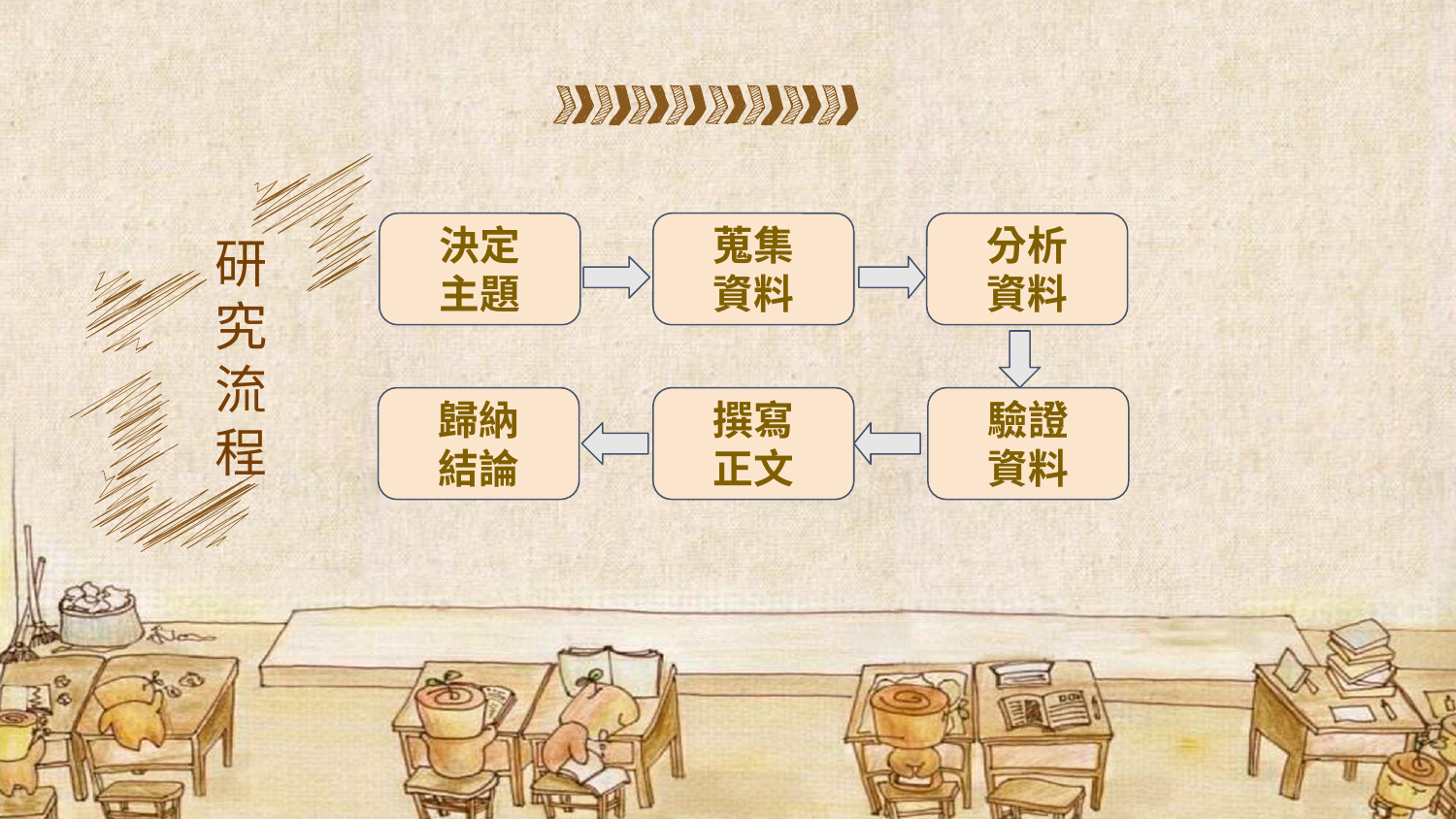

研
究
流
程

決定
主題
蒐集
資料
分析
資料

歸納
結論
撰寫
正文
驗證
資料